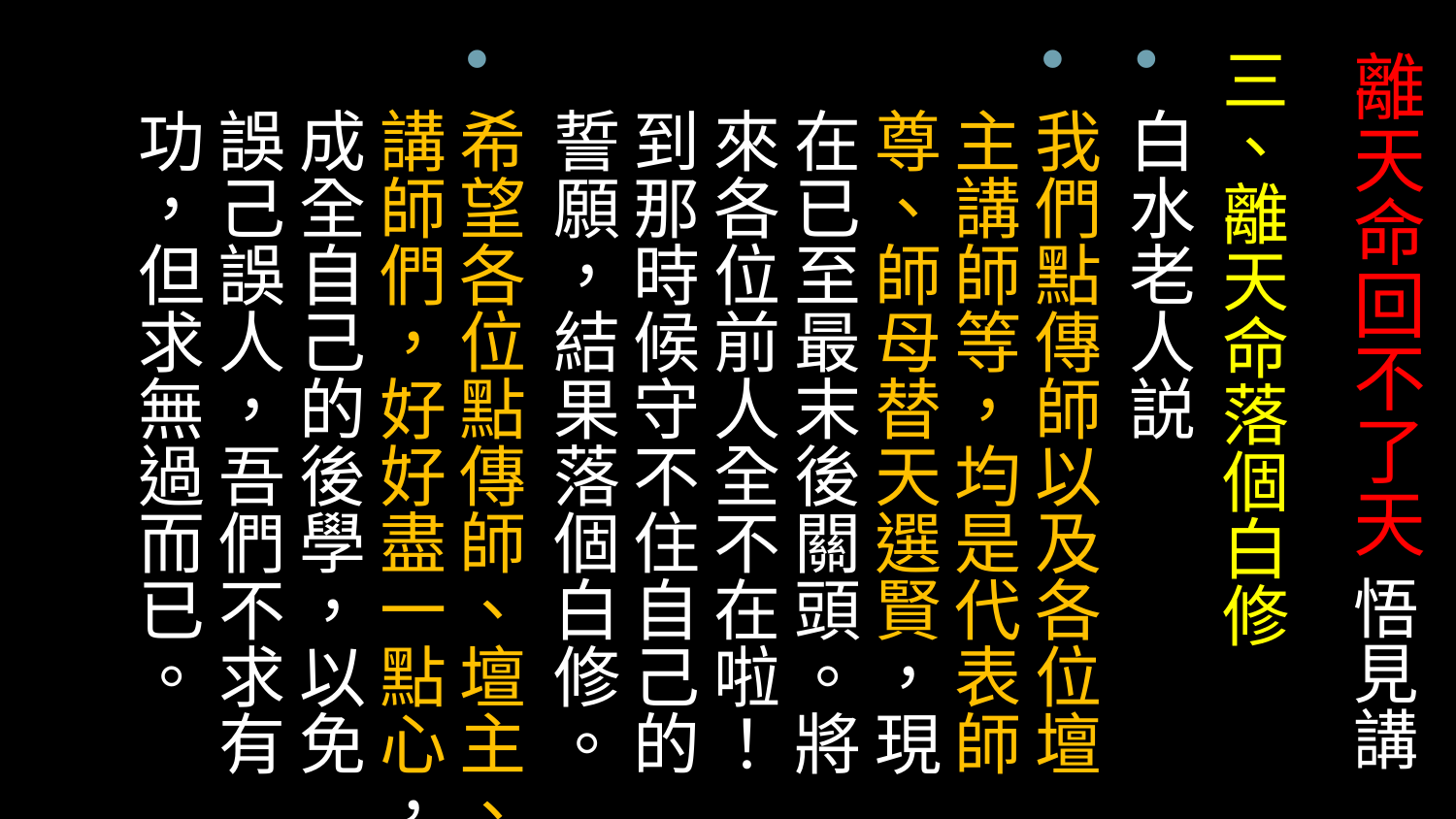

三、離天命落個白修
白水老人説
我們點傳師以及各位壇主講師等，均是代表師尊、師母替天選賢，現在已至最末後關頭。將來各位前人全不在啦！到那時候守不住自己的誓願，結果落個白修。
希望各位點傳師、壇主、講師們，好好盡一點心，成全自己的後學，以免誤己誤人，吾們不求有功，但求無過而已。

# 離天命回不了天 悟見講